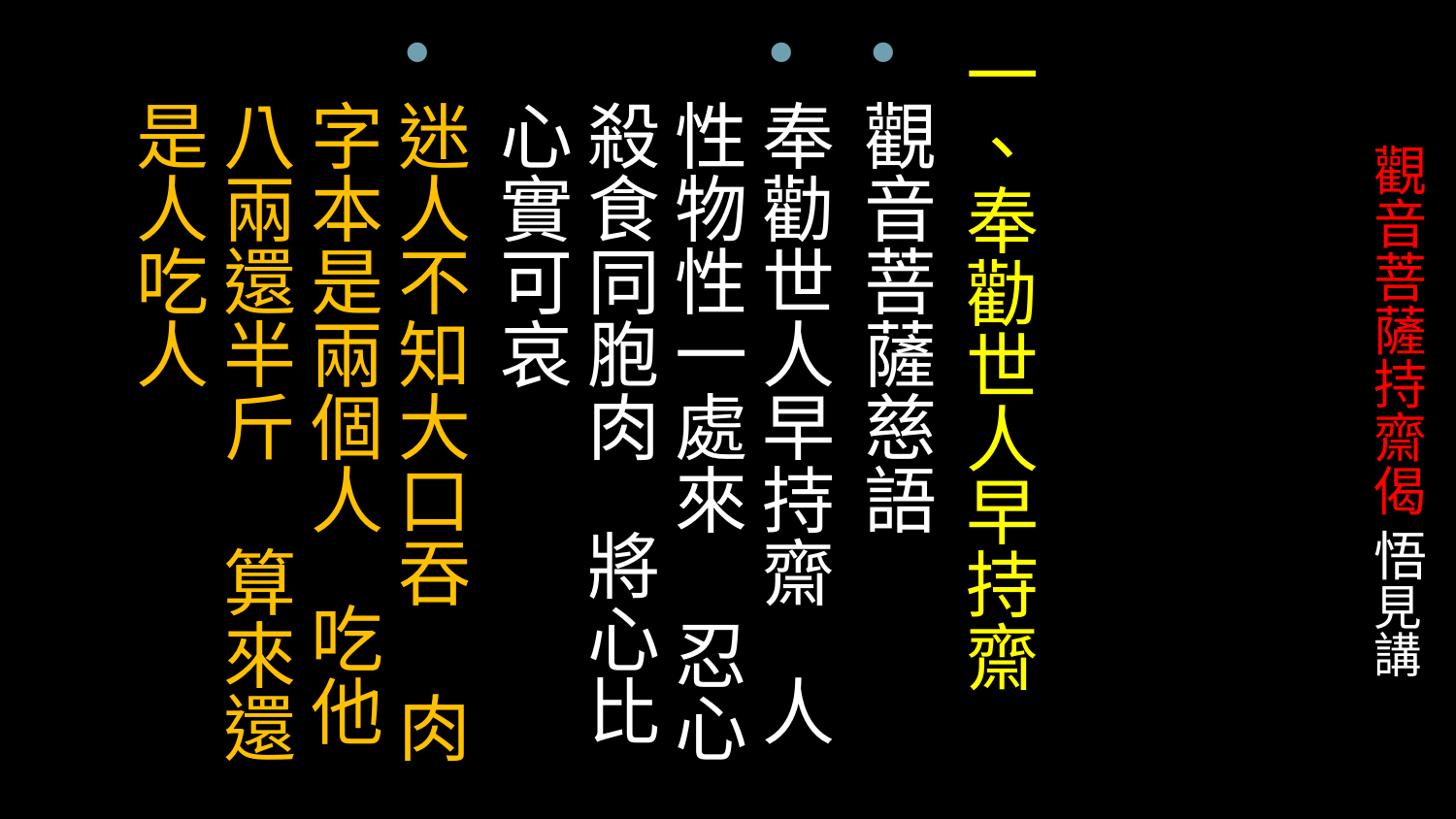

一、奉勸世人早持齋
觀音菩薩慈語
奉勸世人早持齋    人性物性一處來     忍心殺食同胞肉    將心比心實可哀
迷人不知大口吞     肉字本是兩個人    吃他八兩還半斤     算來還是人吃人

# 觀音菩薩持齋偈 悟見講